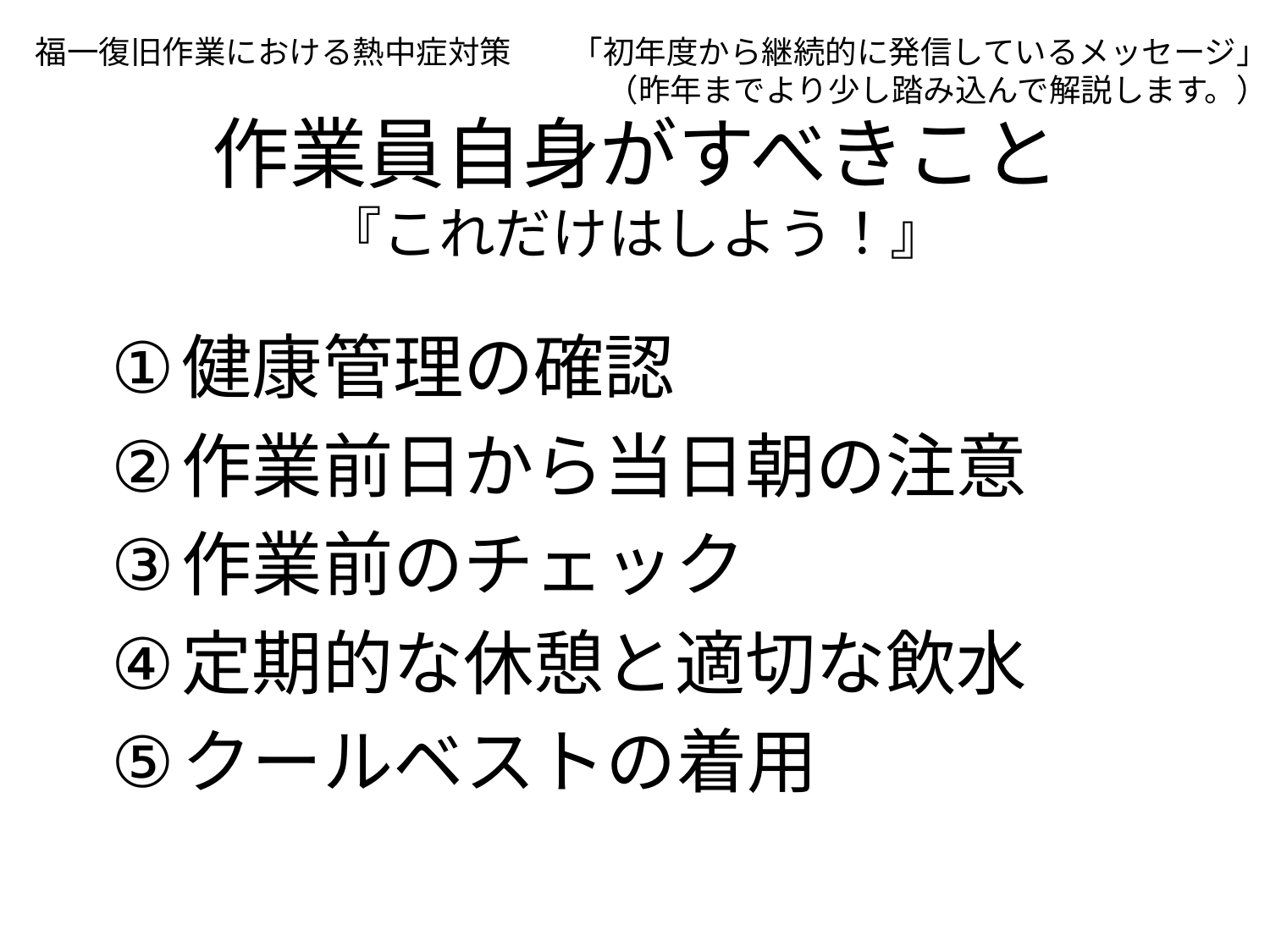

福一復旧作業における熱中症対策
「初年度から継続的に発信しているメッセージ」
（昨年までより少し踏み込んで解説します。）
# 作業員自身がすべきこと 『これだけはしよう！』
健康管理の確認
作業前日から当日朝の注意
作業前のチェック
定期的な休憩と適切な飲水
クールベストの着用